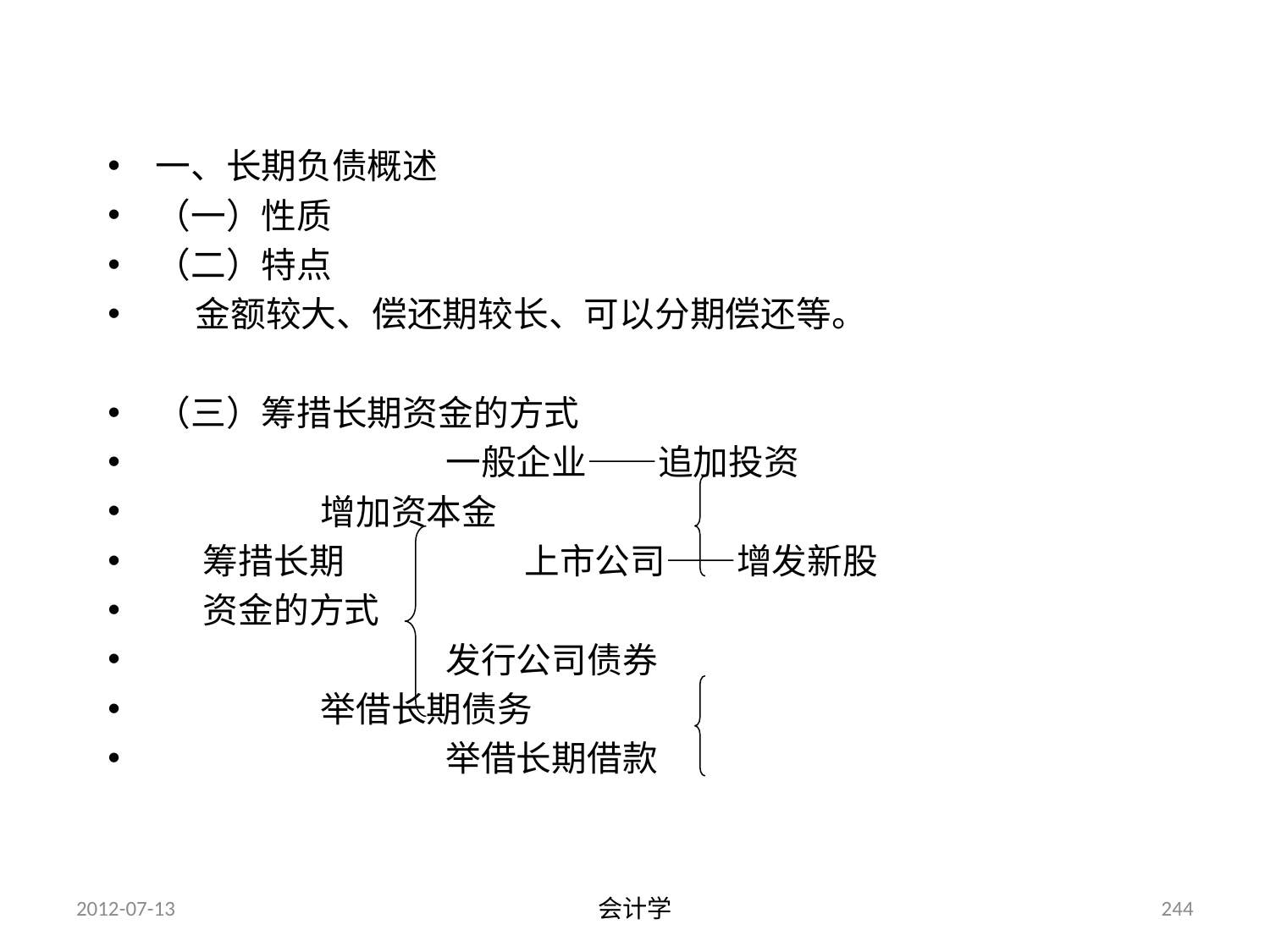

# 第二节     长期负债
一、长期负债概述
（一）性质
（二）特点
    金额较大、偿还期较长、可以分期偿还等。

（三）筹措长期资金的方式
                                    一般企业——追加投资
                    增加资本金
     筹措长期                       上市公司——增发新股
     资金的方式
                                    发行公司债券
                    举借长期债务
                                    举借长期借款

2012-07-13
会计学
244